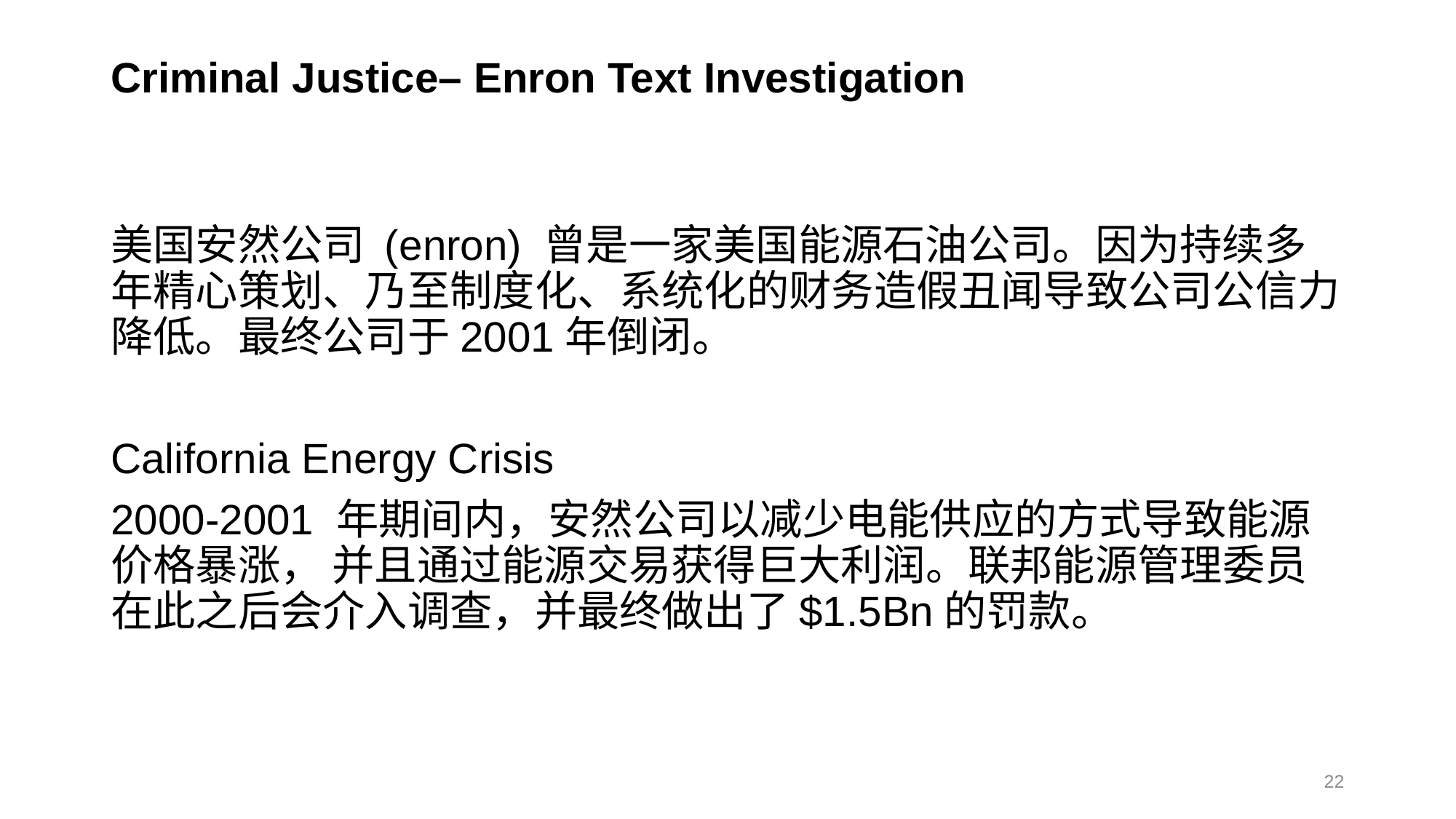

# Criminal Justice– Enron Text Investigation
美国安然公司 (enron) 曾是一家美国能源石油公司。因为持续多年精心策划、乃至制度化、系统化的财务造假丑闻导致公司公信力降低。最终公司于2001年倒闭。

California Energy Crisis
2000-2001 年期间内，安然公司以减少电能供应的方式导致能源价格暴涨， 并且通过能源交易获得巨大利润。联邦能源管理委员在此之后会介入调查，并最终做出了$1.5Bn的罚款。
22